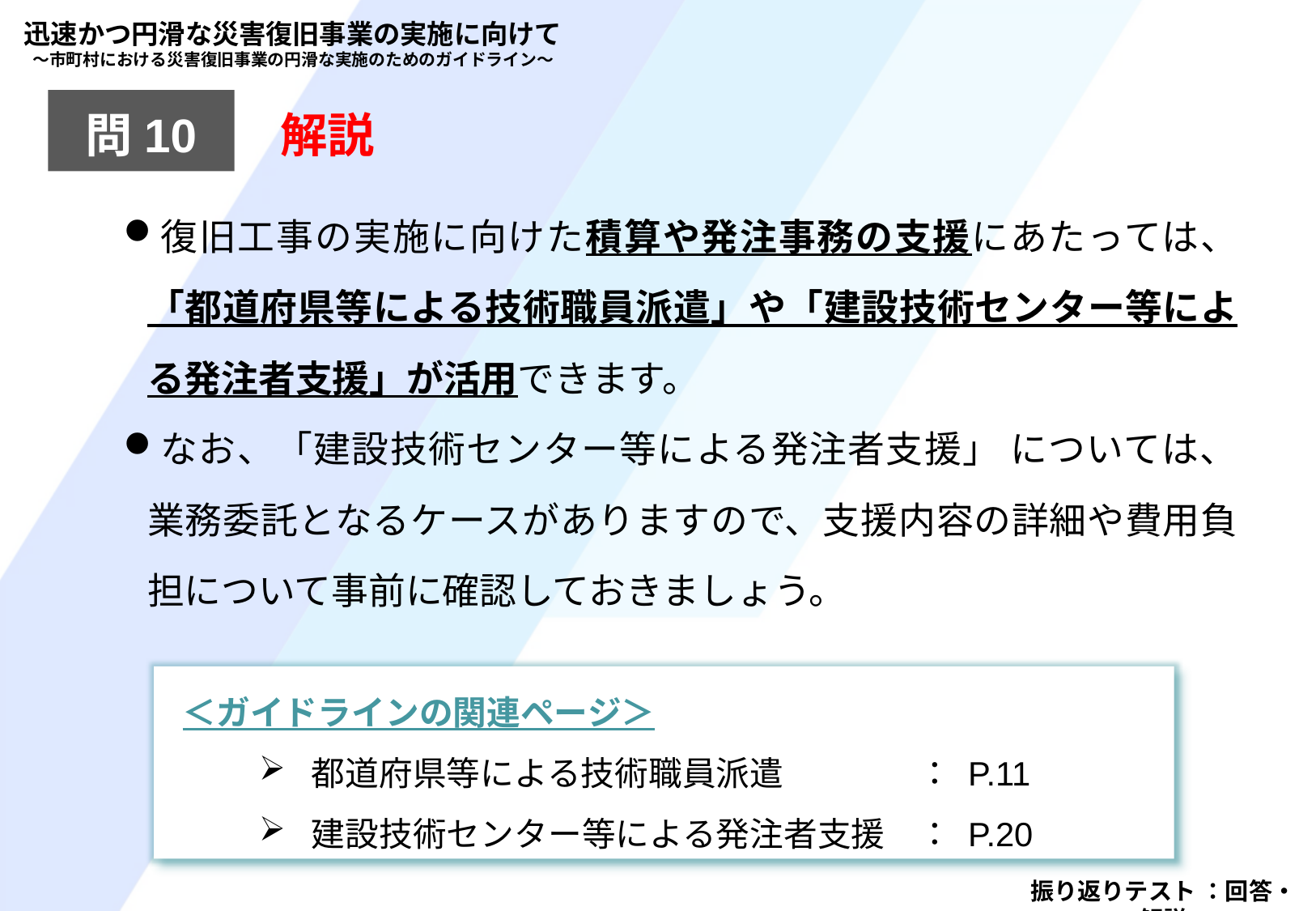

迅速かつ円滑な災害復旧事業の実施に向けて
～市町村における災害復旧事業の円滑な実施のためのガイドライン～
問10
解説
復旧工事の実施に向けた積算や発注事務の支援にあたっては、「都道府県等による技術職員派遣」や「建設技術センター等による発注者支援」が活用できます。
なお、「建設技術センター等による発注者支援」 については、業務委託となるケースがありますので、支援内容の詳細や費用負担について事前に確認しておきましょう。
＜ガイドラインの関連ページ＞
都道府県等による技術職員派遣		： P.11
建設技術センター等による発注者支援	： P.20
振り返りテスト ：回答・解説